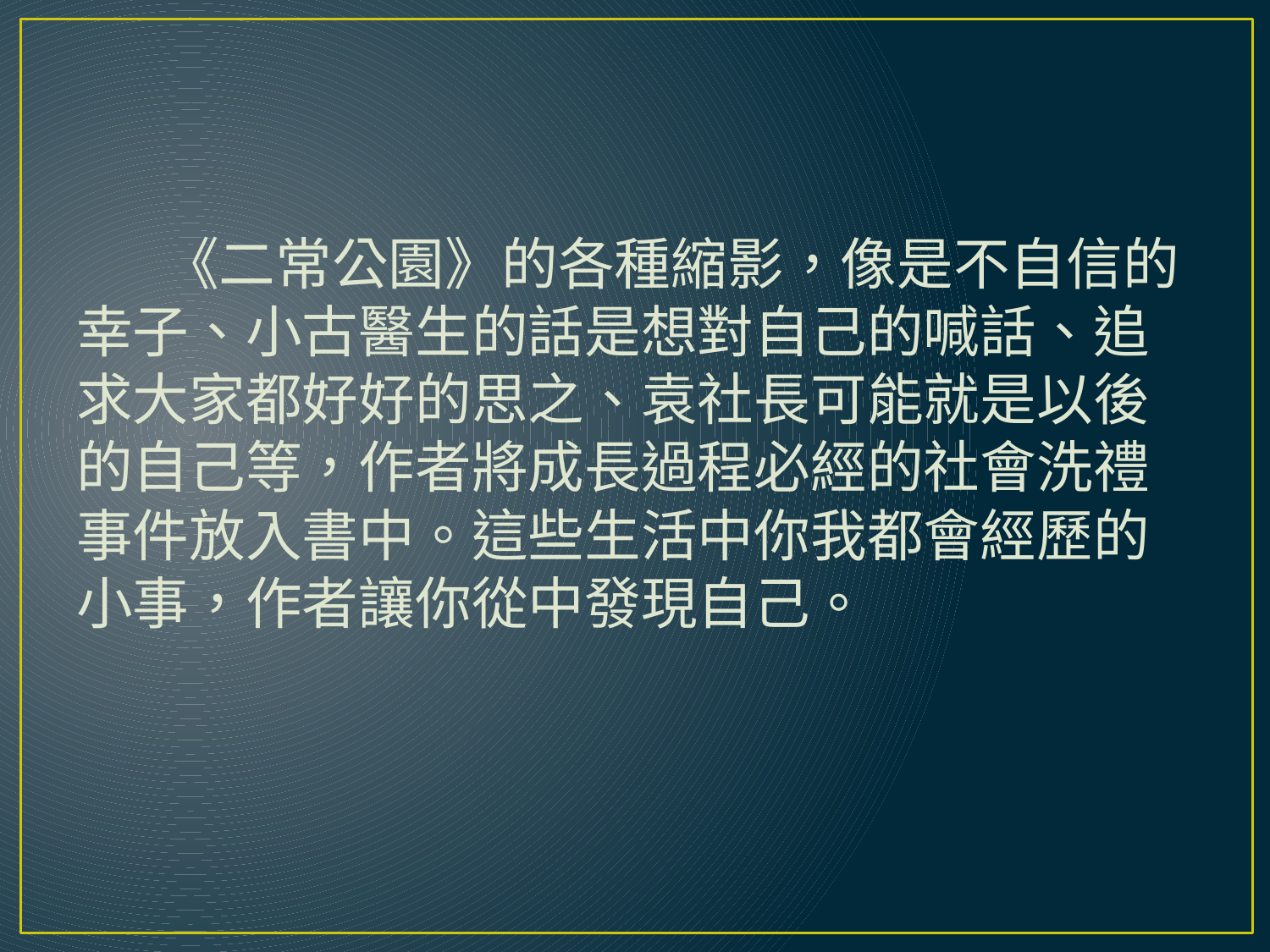

#
        《二常公園》的各種縮影，像是不自信的幸子、小古醫生的話是想對自己的喊話、追求大家都好好的思之、袁社長可能就是以後的自己等，作者將成長過程必經的社會洗禮事件放入書中。這些生活中你我都會經歷的小事，作者讓你從中發現自己。